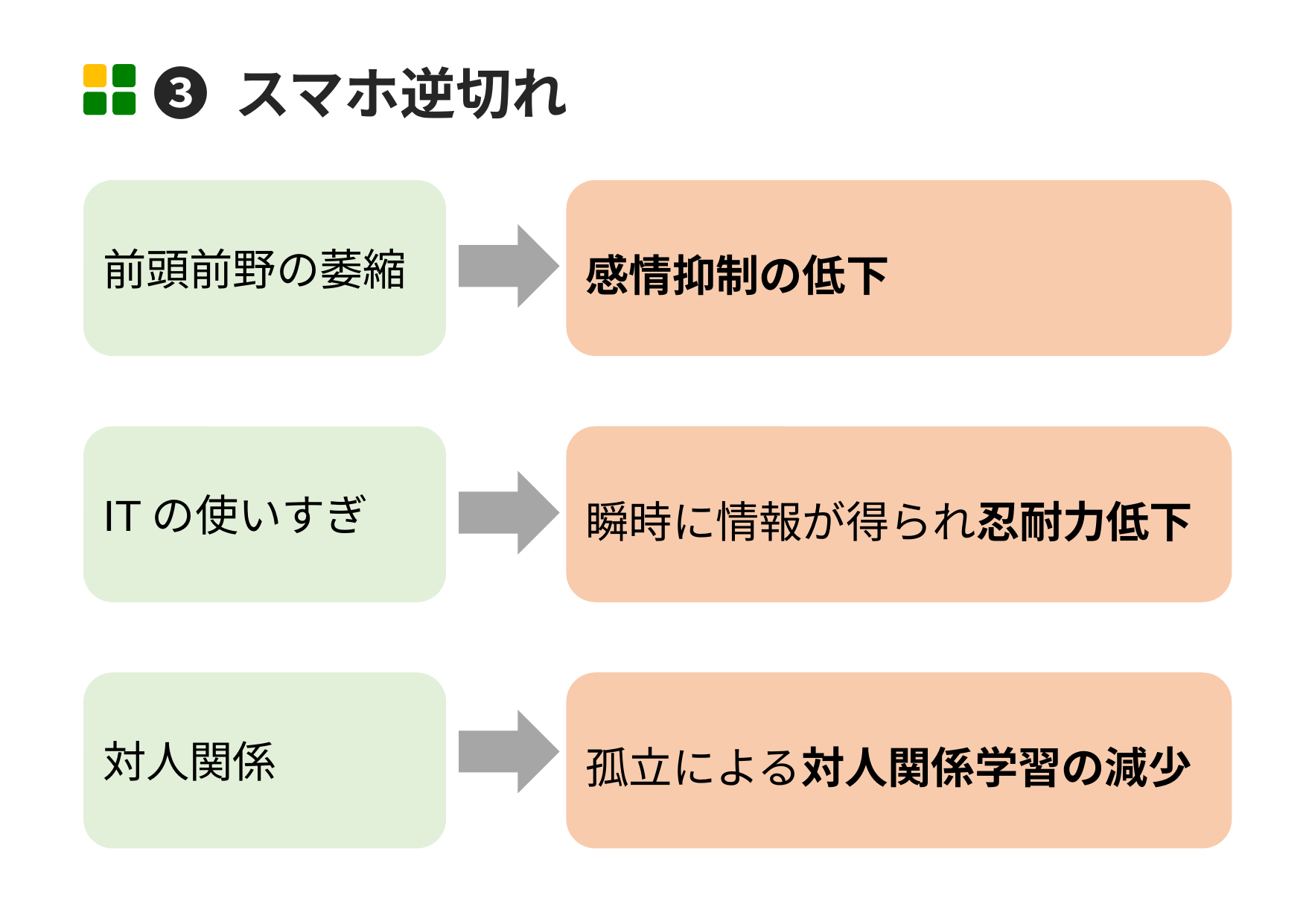

➌ スマホ逆切れ

前頭前野の萎縮
感情抑制の低下

ITの使いすぎ
瞬時に情報が得られ忍耐力低下

対人関係
孤立による対人関係学習の減少